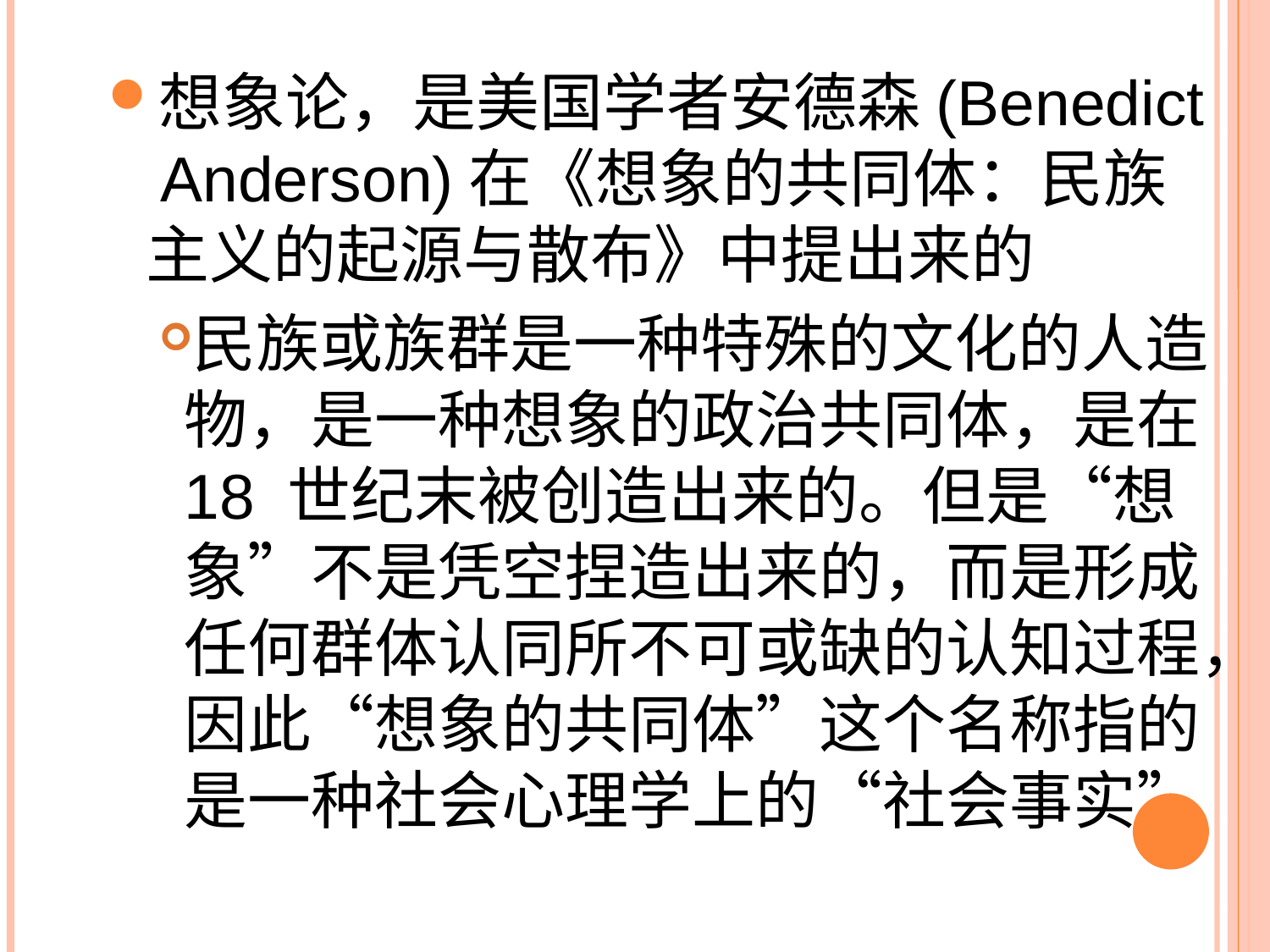

想象论，是美国学者安德森(Benedict  Anderson)在《想象的共同体：民族主义的起源与散布》中提出来的
民族或族群是一种特殊的文化的人造物，是一种想象的政治共同体，是在 18 世纪末被创造出来的。但是“想象”不是凭空捏造出来的，而是形成任何群体认同所不可或缺的认知过程，因此“想象的共同体”这个名称指的是一种社会心理学上的“社会事实”